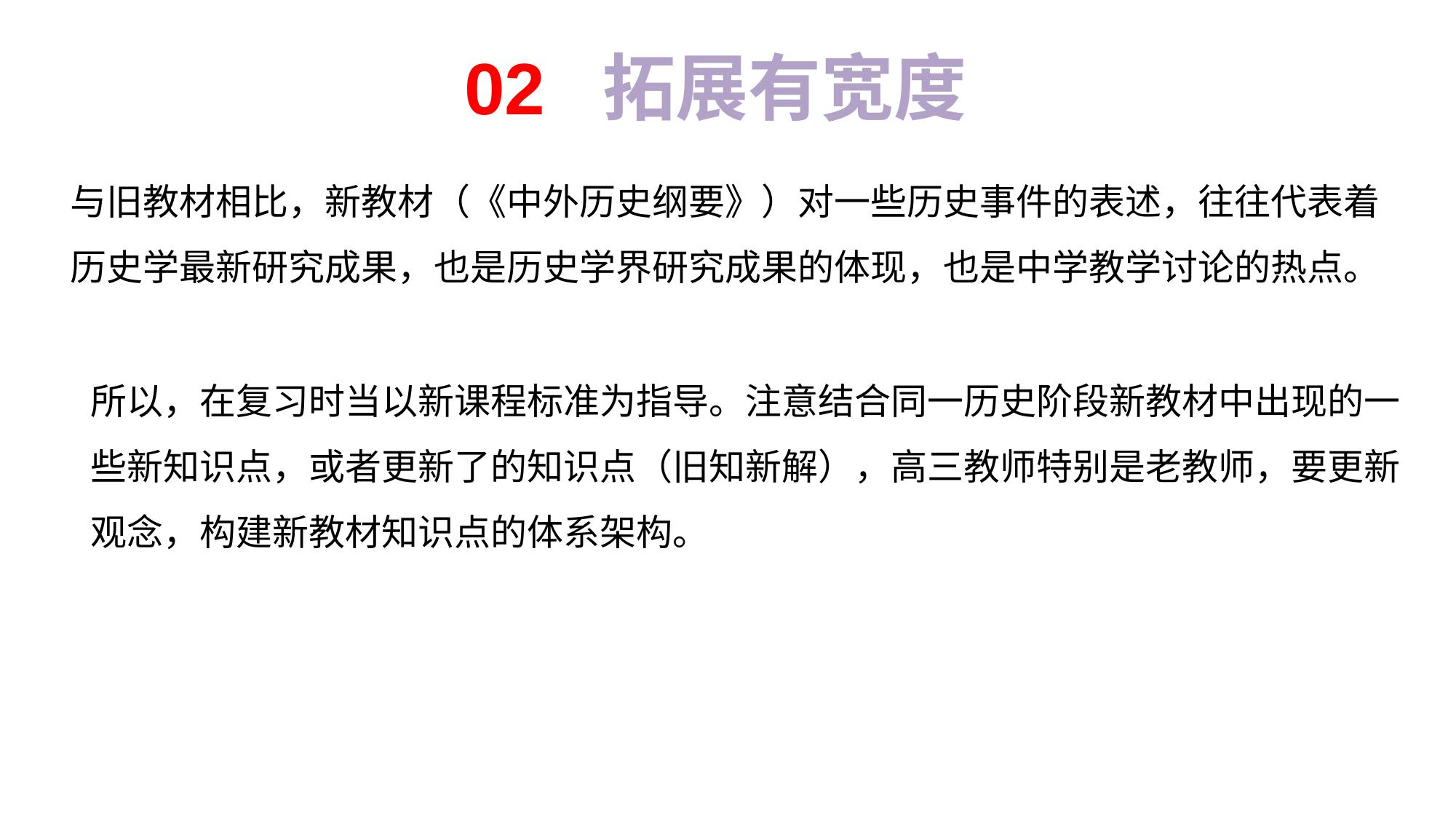

02  拓展有宽度
与旧教材相比，新教材（《中外历史纲要》）对一些历史事件的表述，往往代表着历史学最新研究成果，也是历史学界研究成果的体现，也是中学教学讨论的热点。
所以，在复习时当以新课程标准为指导。注意结合同一历史阶段新教材中出现的一些新知识点，或者更新了的知识点（旧知新解），高三教师特别是老教师，要更新观念，构建新教材知识点的体系架构。